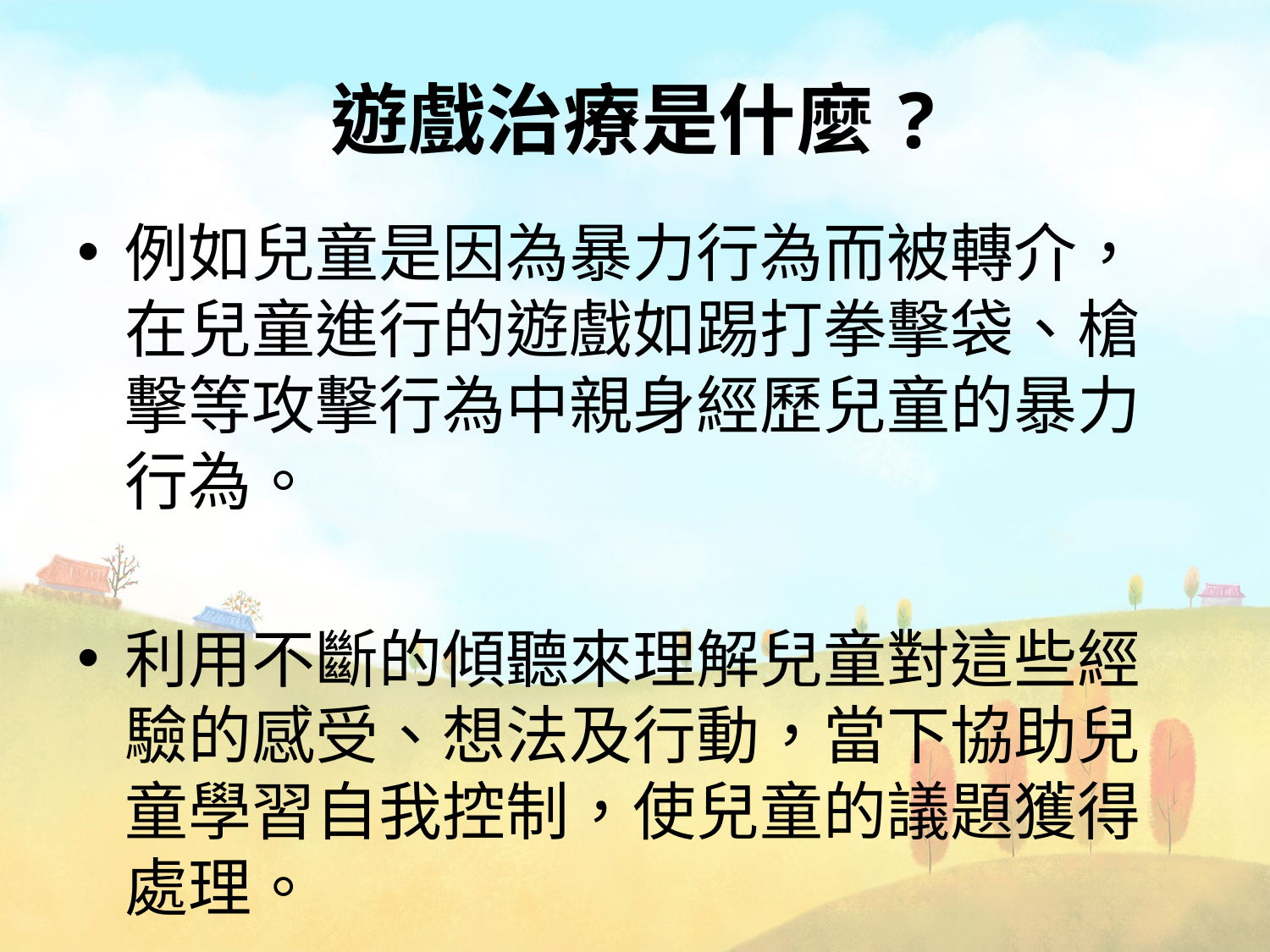

# 遊戲治療是什麼?
例如兒童是因為暴力行為而被轉介，在兒童進行的遊戲如踢打拳擊袋、槍擊等攻擊行為中親身經歷兒童的暴力行為。

利用不斷的傾聽來理解兒童對這些經驗的感受、想法及行動，當下協助兒童學習自我控制，使兒童的議題獲得處理。